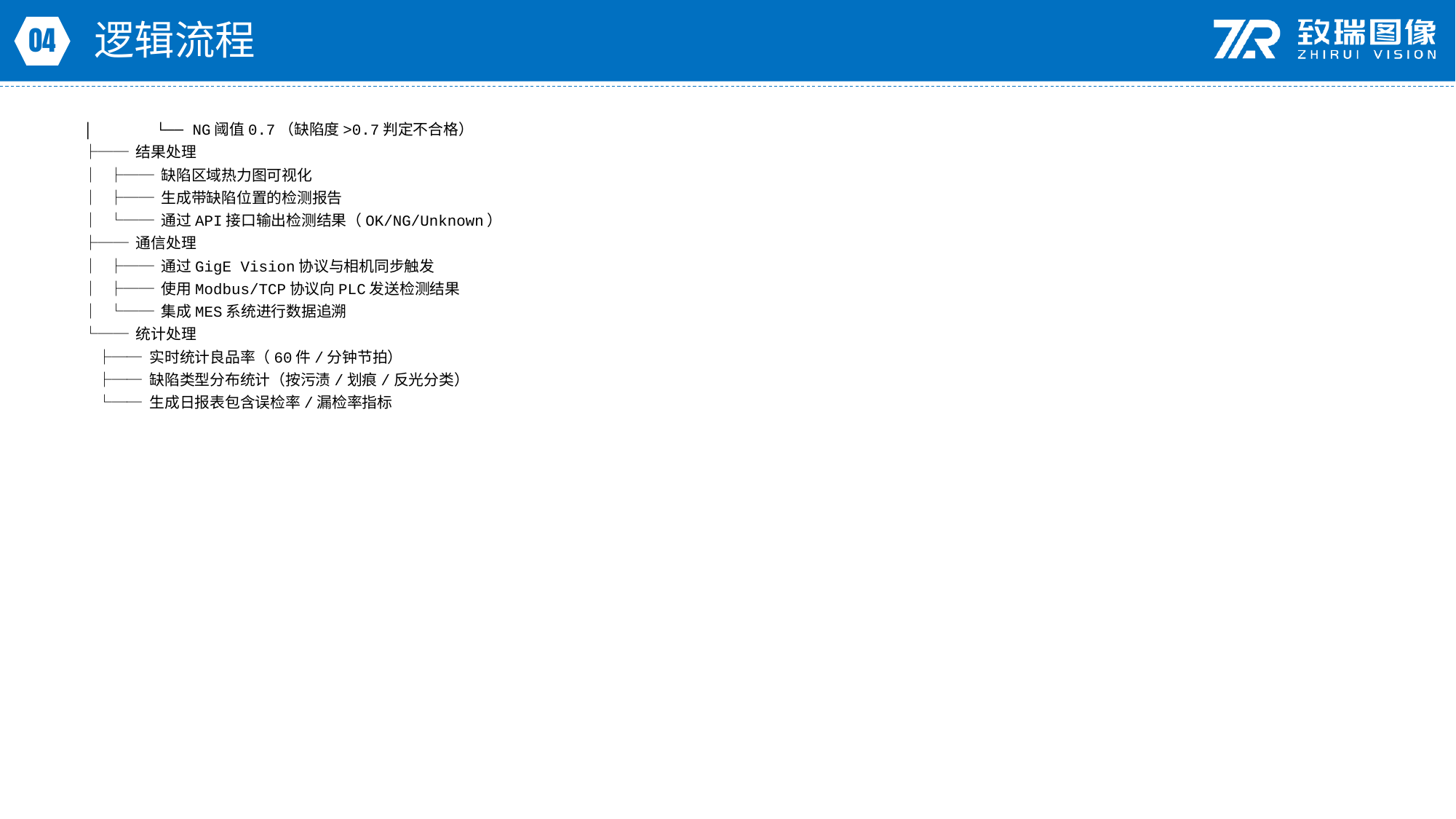

逻辑流程
04

│       └── NG阈值0.7（缺陷度>0.7判定不合格）
├── 结果处理
│   ├── 缺陷区域热力图可视化
│   ├── 生成带缺陷位置的检测报告
│   └── 通过API接口输出检测结果（OK/NG/Unknown）
├── 通信处理
│   ├── 通过GigE Vision协议与相机同步触发
│   ├── 使用Modbus/TCP协议向PLC发送检测结果
│   └── 集成MES系统进行数据追溯
└── 统计处理
    ├── 实时统计良品率（60件/分钟节拍）
    ├── 缺陷类型分布统计（按污渍/划痕/反光分类）
    └── 生成日报表包含误检率/漏检率指标